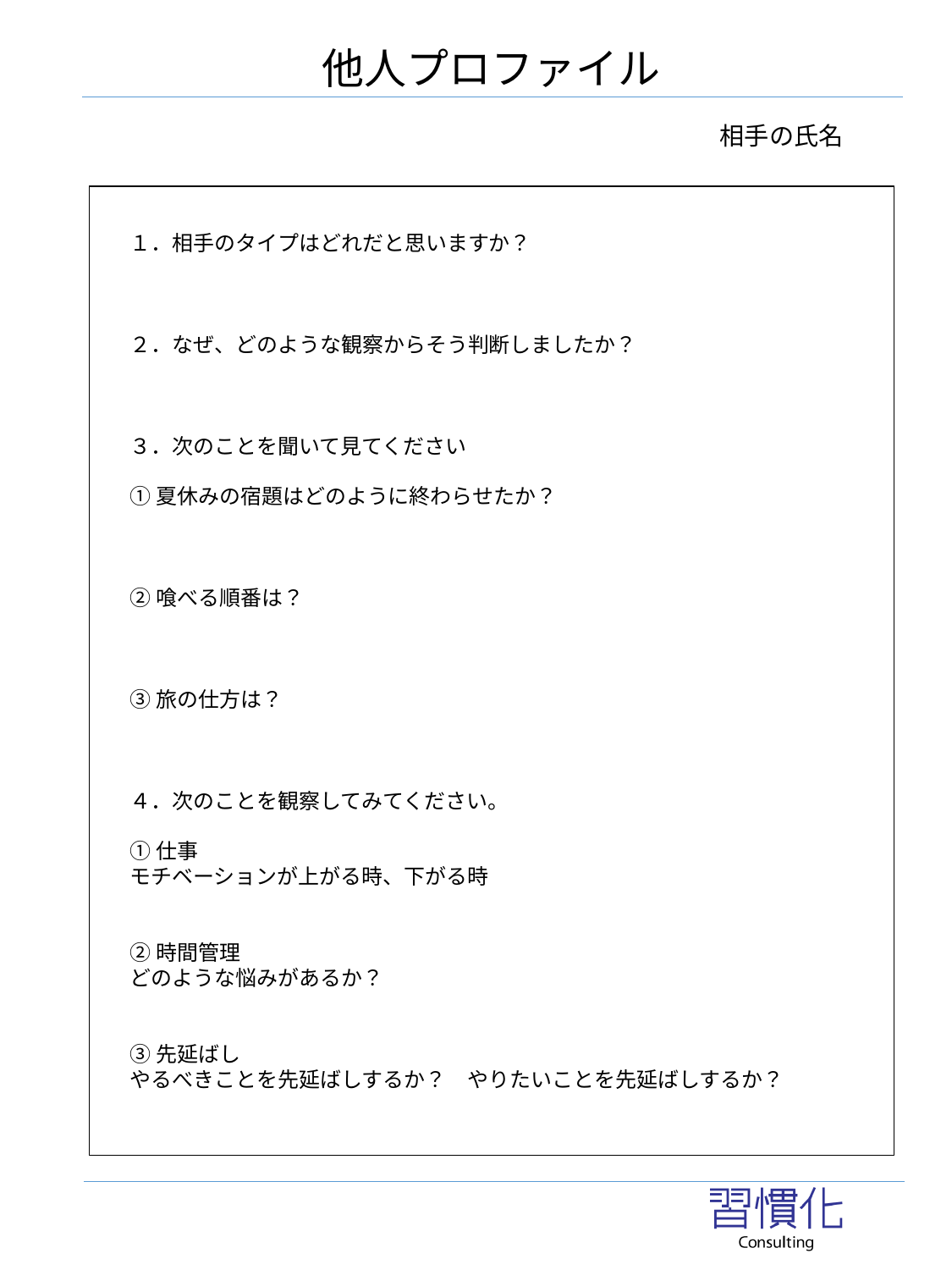

他人プロファイル
相手の氏名

１．相手のタイプはどれだと思いますか？

２．なぜ、どのような観察からそう判断しましたか？

３．次のことを聞いて見てください

①夏休みの宿題はどのように終わらせたか？

②喰べる順番は？

③旅の仕方は？

４．次のことを観察してみてください。

①仕事
モチベーションが上がる時、下がる時

②時間管理
どのような悩みがあるか？

③先延ばし
やるべきことを先延ばしするか？　やりたいことを先延ばしするか？